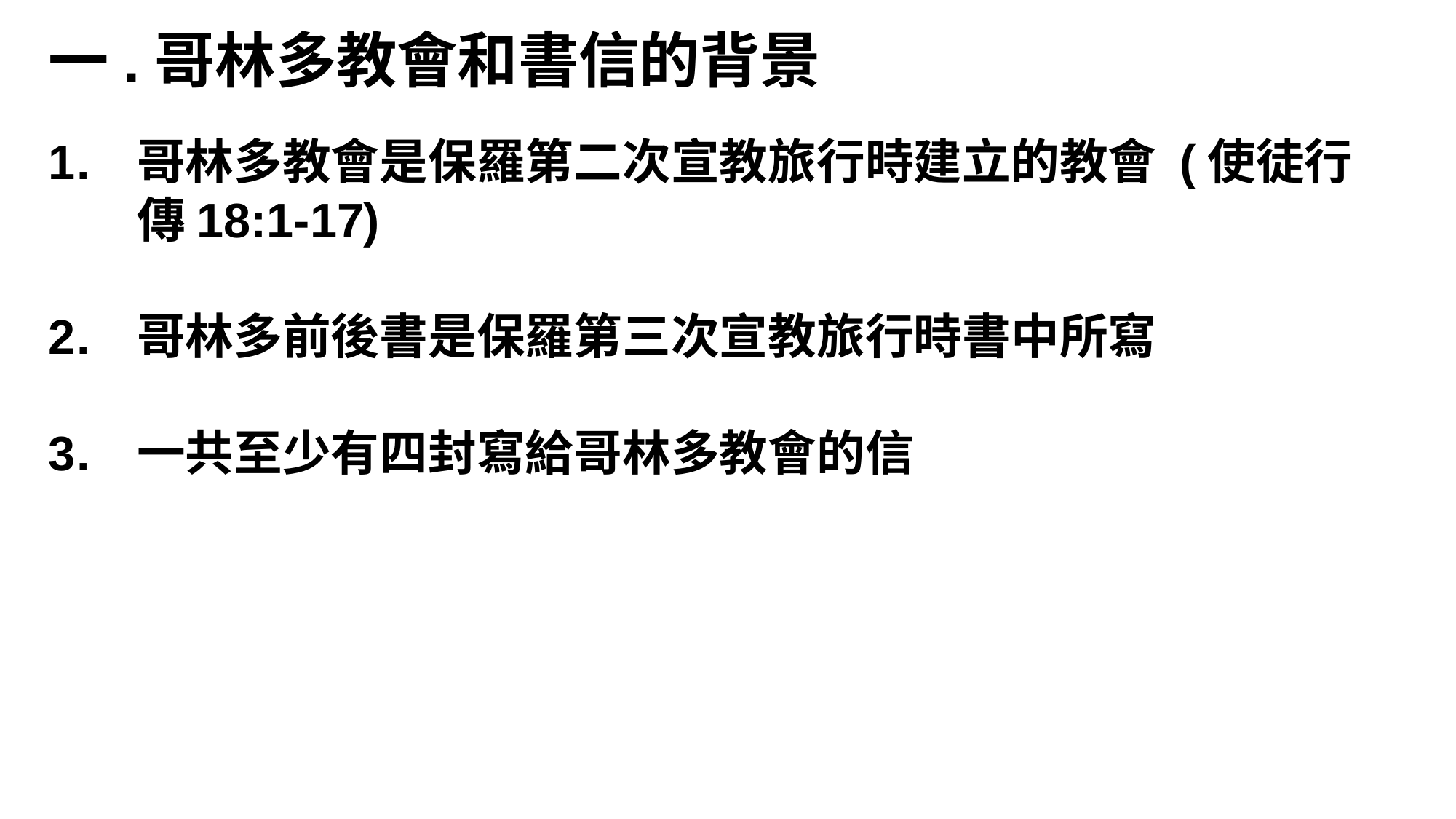

一.哥林多教會和書信的背景
哥林多教會是保羅第二次宣教旅行時建立的教會 (使徒行傳18:1-17)

哥林多前後書是保羅第三次宣教旅行時書中所寫

一共至少有四封寫給哥林多教會的信